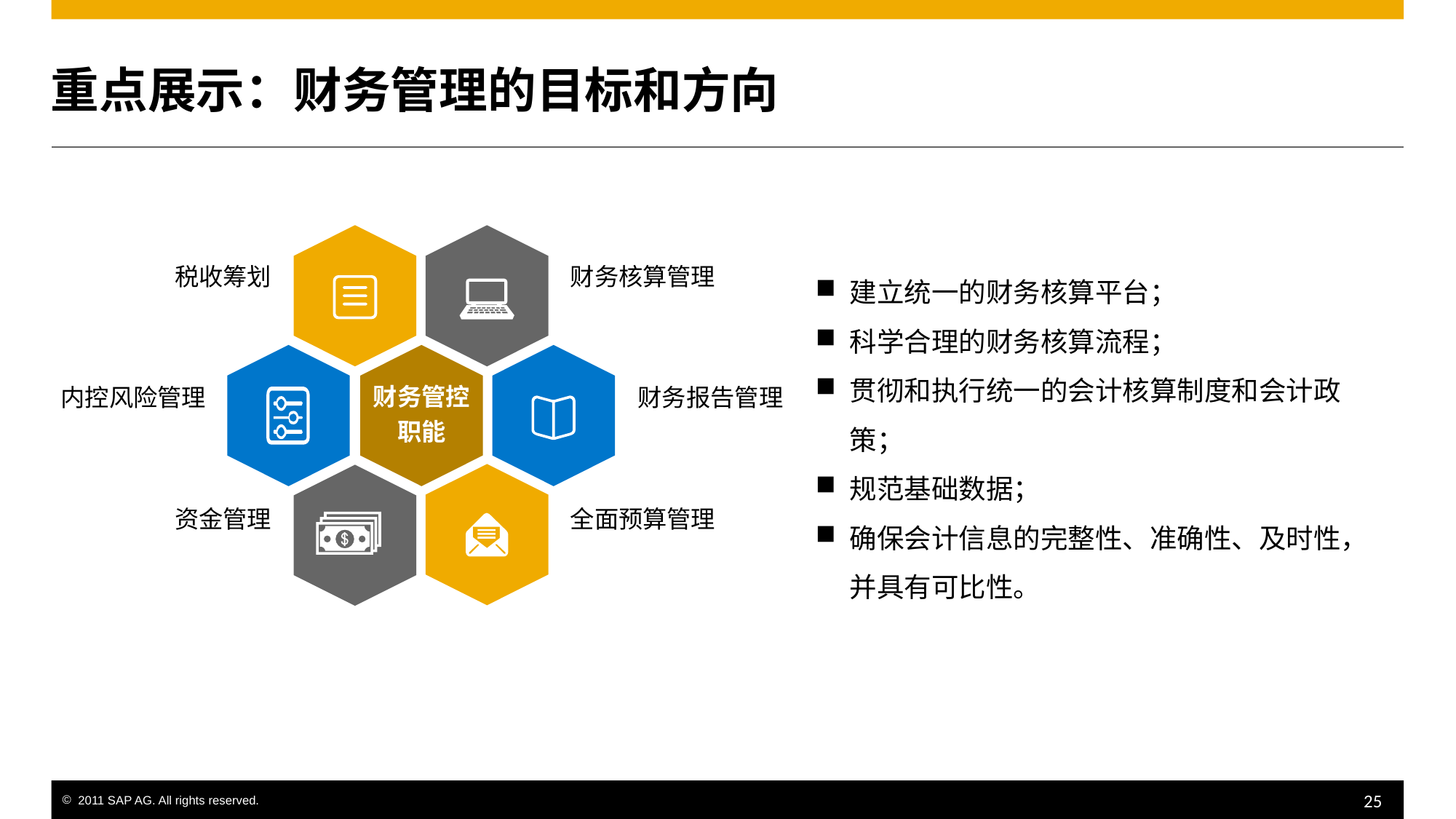

重点展示：财务管理的目标和方向

税收筹划
财务核算管理

财务管控
职能

内控风险管理
财务报告管理

资金管理
全面预算管理

建立统一的财务核算平台；
科学合理的财务核算流程；
贯彻和执行统一的会计核算制度和会计政策；
规范基础数据；
确保会计信息的完整性、准确性、及时性，并具有可比性。
25